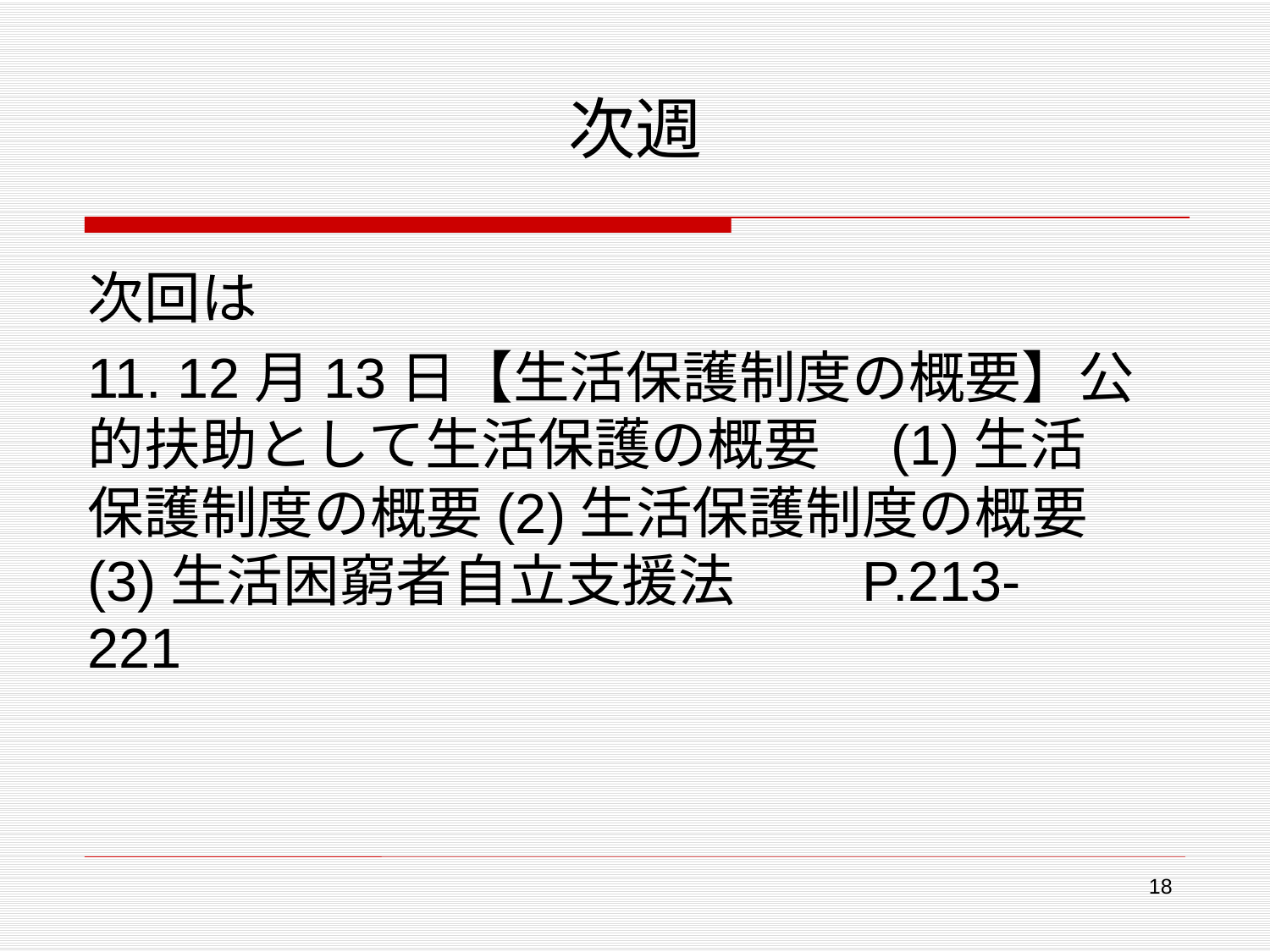

# 次週
次回は
11. 12月13日【生活保護制度の概要】公的扶助として生活保護の概要　(1)生活保護制度の概要(2)生活保護制度の概要(3)生活困窮者自立支援法　　P.213-221

18